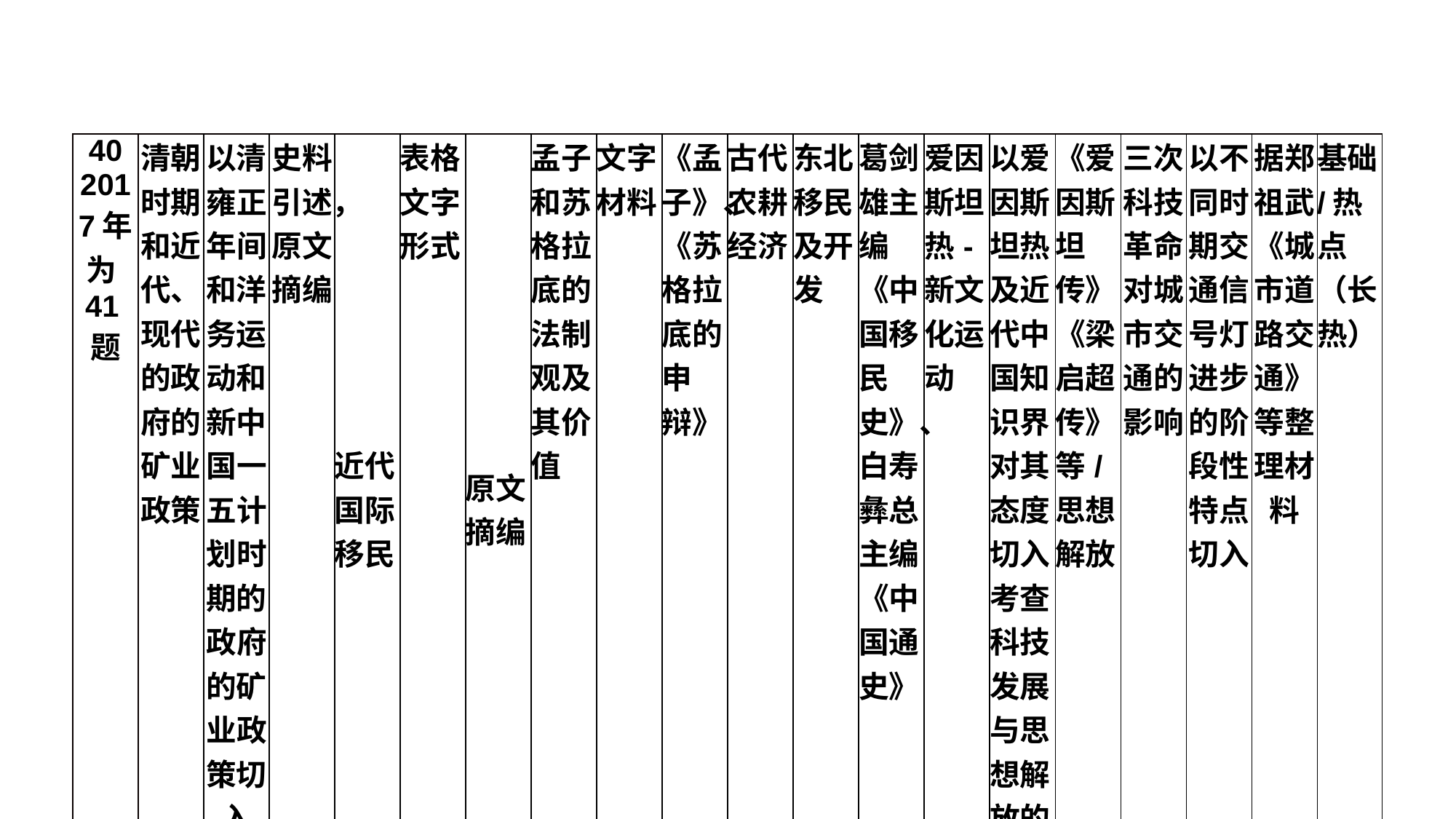

| 40 2017年为41题 | 清朝时期和近代、现代的政府的矿业政策 | 以清雍正年间和洋务运动和新中国一五计划时期的政府的矿业政策切入 | 史料引述，原文摘编 | 近代国际移民 | 表格文字形式 | 原文摘编 | 孟子和苏格拉底的法制观及其价值 | 文字材料 | 《孟子》、《苏格拉底的申辩》 | 古代农耕经济 | 东北移民及开发 | 葛剑雄主编《中国移民史》、白寿彝总主编《中国通史》 | 爱因斯坦热-新文化运动 | 以爱因斯坦热及近代中国知识界对其态度切入考查科技发展与思想解放的关系 | 《爱因斯坦传》《梁启超传》等/思想解放 | 三次科技革命对城市交通的影响 | 以不同时期交通信号灯进步的阶段性特点切入 | 据郑祖武《城市道路交通》等整理材料 | 基础/热点（长热） |
| --- | --- | --- | --- | --- | --- | --- | --- | --- | --- | --- | --- | --- | --- | --- | --- | --- | --- | --- | --- |